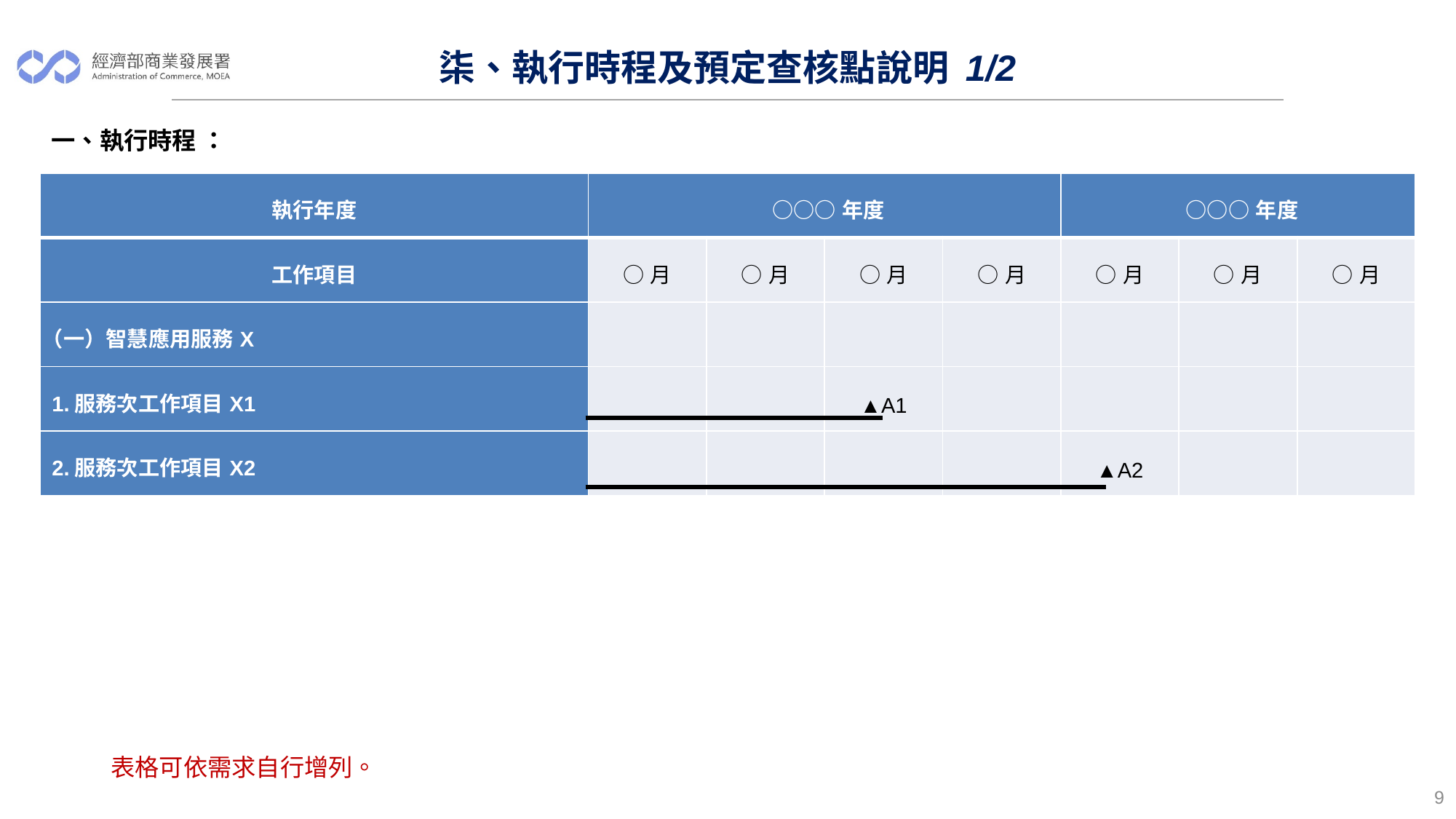

# 柒、執行時程及預定查核點說明 1/2
一、執行時程 ：
| 執行年度 | ○○○年度 |  |  |  | ○○○年度 |  |  |
| --- | --- | --- | --- | --- | --- | --- | --- |
| 工作項目 | ○月 | ○月 | ○月 | ○月 | ○月 | ○月 | ○月 |
| （一）智慧應用服務X |  |  |  |  |  |  |  |
| 1.服務次工作項目X1 |  |  | ▲A1 |  |  |  |  |
| 2.服務次工作項目X2 |  |  |  |  | ▲A2 |  |  |
表格可依需求自行增列。
9